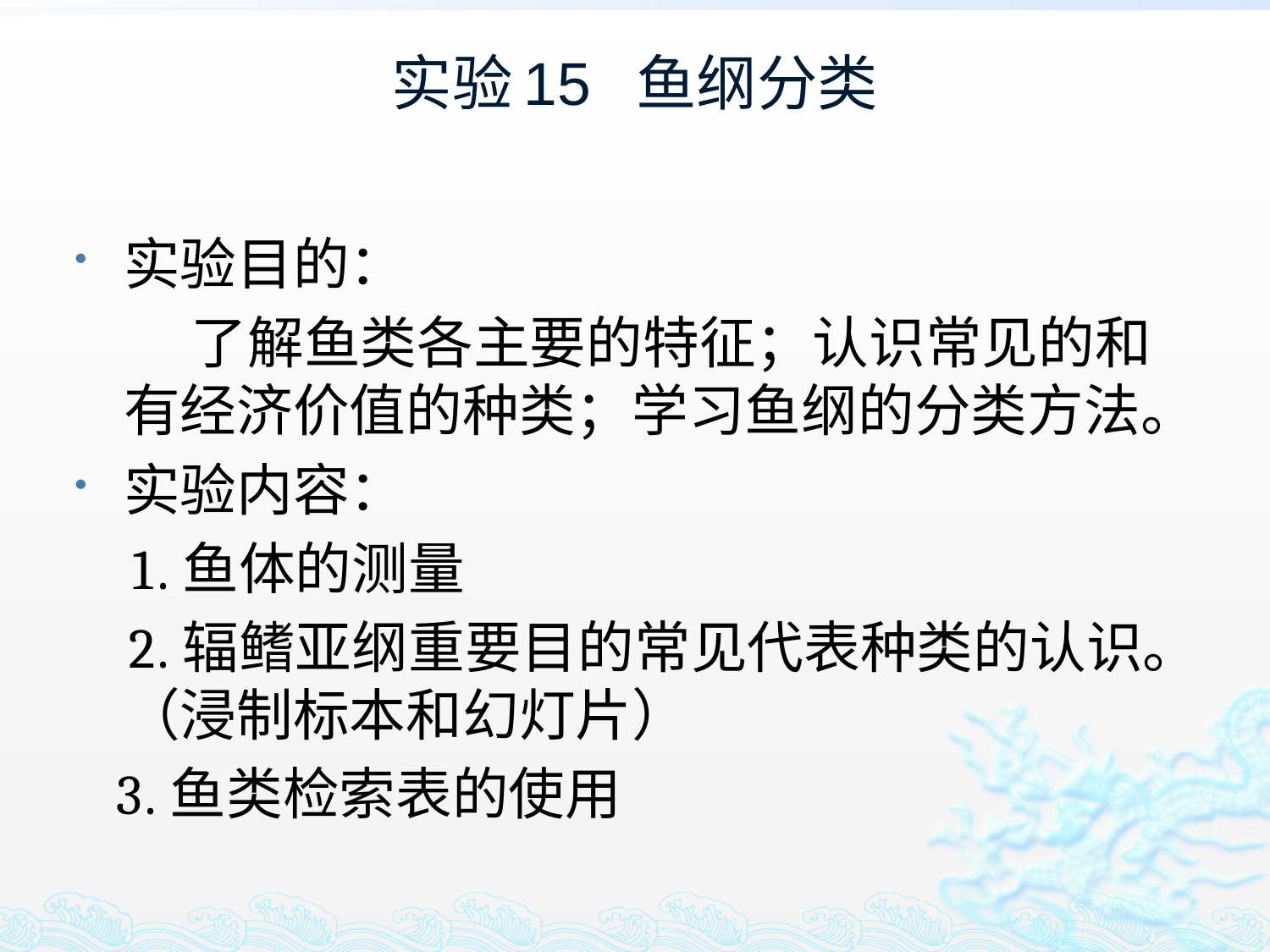

# 实验15  鱼纲分类
实验目的：
        了解鱼类各主要的特征；认识常见的和有经济价值的种类；学习鱼纲的分类方法。
实验内容：
    1.鱼体的测量
    2.辐鳍亚纲重要目的常见代表种类的认识。（浸制标本和幻灯片）
   3.鱼类检索表的使用